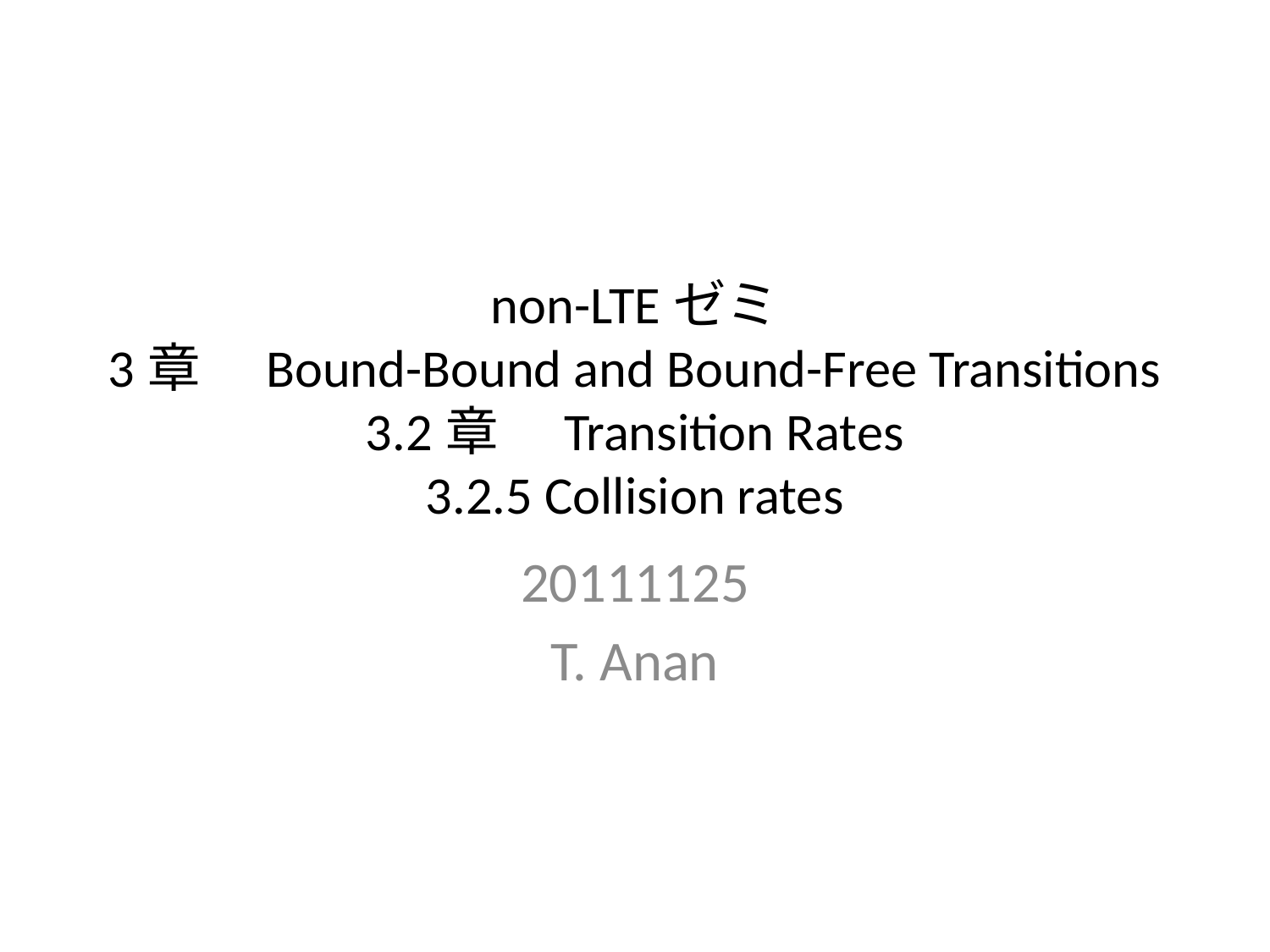

# non-LTEゼミ 3章　Bound-Bound and Bound-Free Transitions 3.2章　Transition Rates 3.2.5 Collision rates
20111125
T. Anan